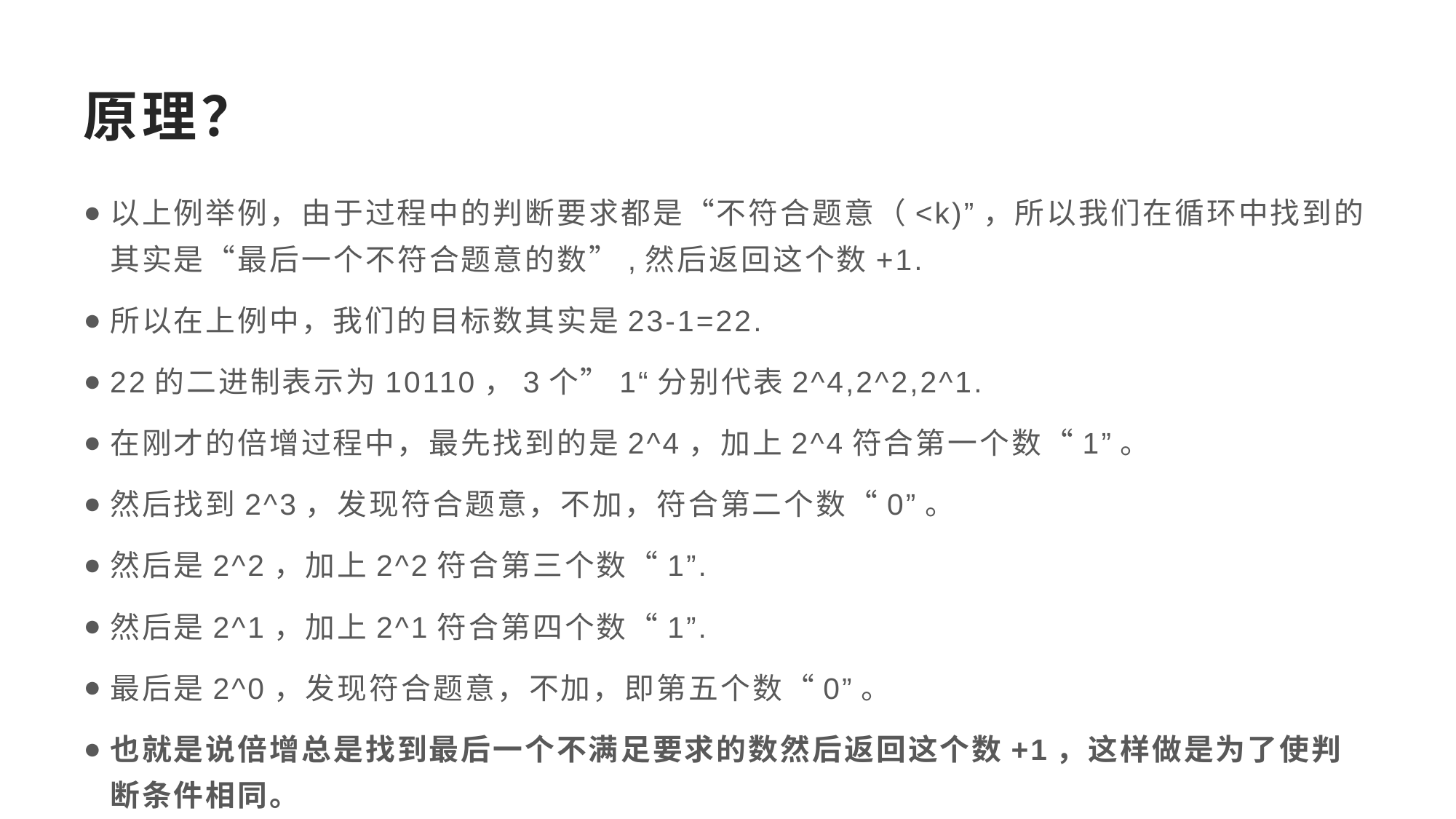

# 原理？
以上例举例，由于过程中的判断要求都是“不符合题意（<k)”，所以我们在循环中找到的其实是“最后一个不符合题意的数”,然后返回这个数+1.
所以在上例中，我们的目标数其实是23-1=22.
22的二进制表示为10110，3个”1“分别代表2^4,2^2,2^1.
在刚才的倍增过程中，最先找到的是2^4，加上2^4符合第一个数“1”。
然后找到2^3，发现符合题意，不加，符合第二个数“0”。
然后是2^2，加上2^2符合第三个数“1”.
然后是2^1，加上2^1符合第四个数“1”.
最后是2^0，发现符合题意，不加，即第五个数“0”。
也就是说倍增总是找到最后一个不满足要求的数然后返回这个数+1，这样做是为了使判断条件相同。